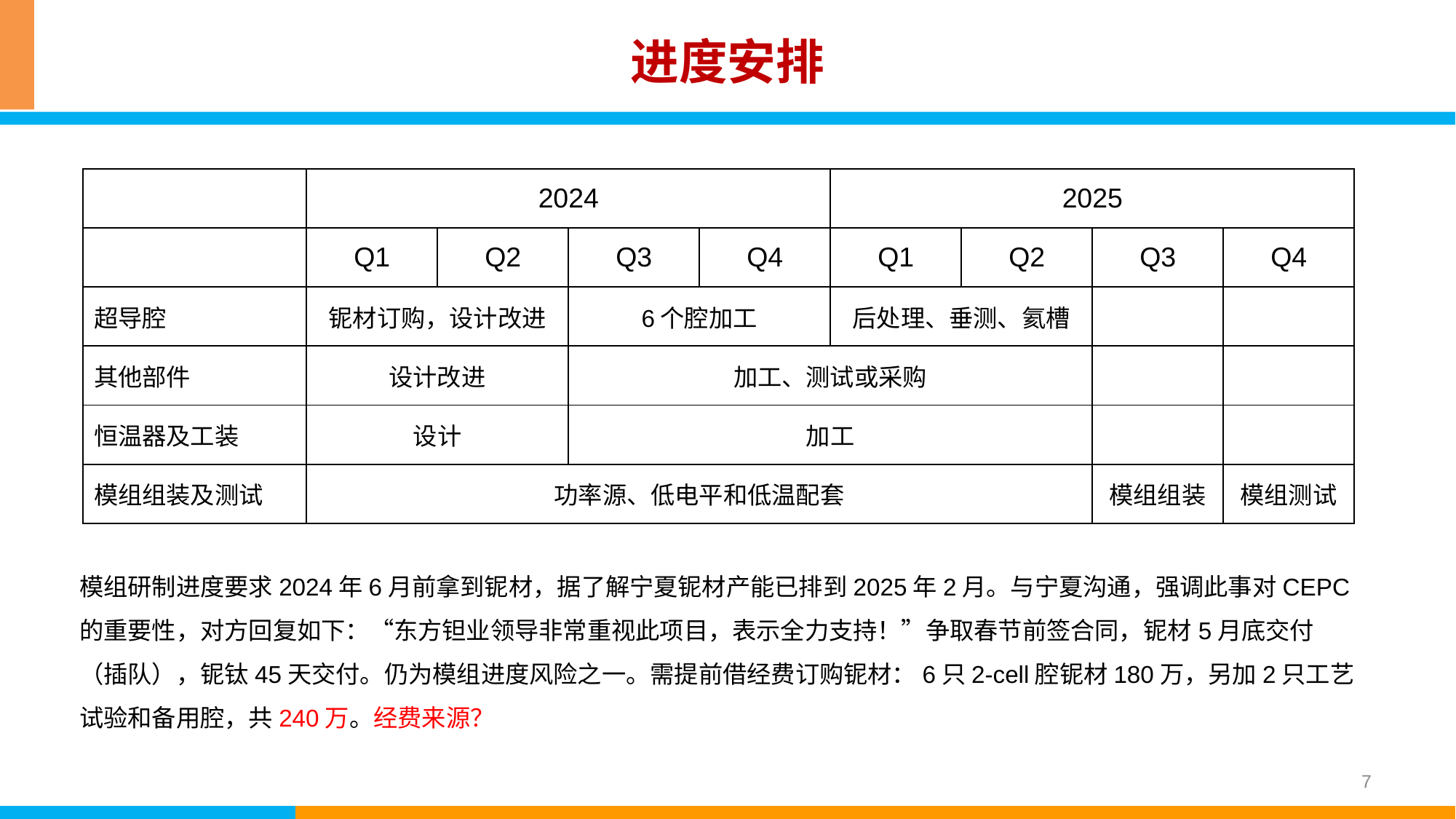

# 进度安排
|  | 2024 |  |  |  | 2025 |  |  |  |
| --- | --- | --- | --- | --- | --- | --- | --- | --- |
|  | Q1 | Q2 | Q3 | Q4 | Q1 | Q2 | Q3 | Q4 |
| 超导腔 | 铌材订购，设计改进 |  | 6个腔加工 |  | 后处理、垂测、氦槽 |  |  |  |
| 其他部件 | 设计改进 |  | 加工、测试或采购 |  |  |  |  |  |
| 恒温器及工装 | 设计 |  | 加工 |  |  |  |  |  |
| 模组组装及测试 | 功率源、低电平和低温配套 |  |  |  |  |  | 模组组装 | 模组测试 |
模组研制进度要求2024年6月前拿到铌材，据了解宁夏铌材产能已排到2025年2月。与宁夏沟通，强调此事对CEPC的重要性，对方回复如下：“东方钽业领导非常重视此项目，表示全力支持！”争取春节前签合同，铌材5月底交付（插队），铌钛45天交付。仍为模组进度风险之一。需提前借经费订购铌材：6只2-cell腔铌材180万，另加2只工艺试验和备用腔，共240万。经费来源？
7